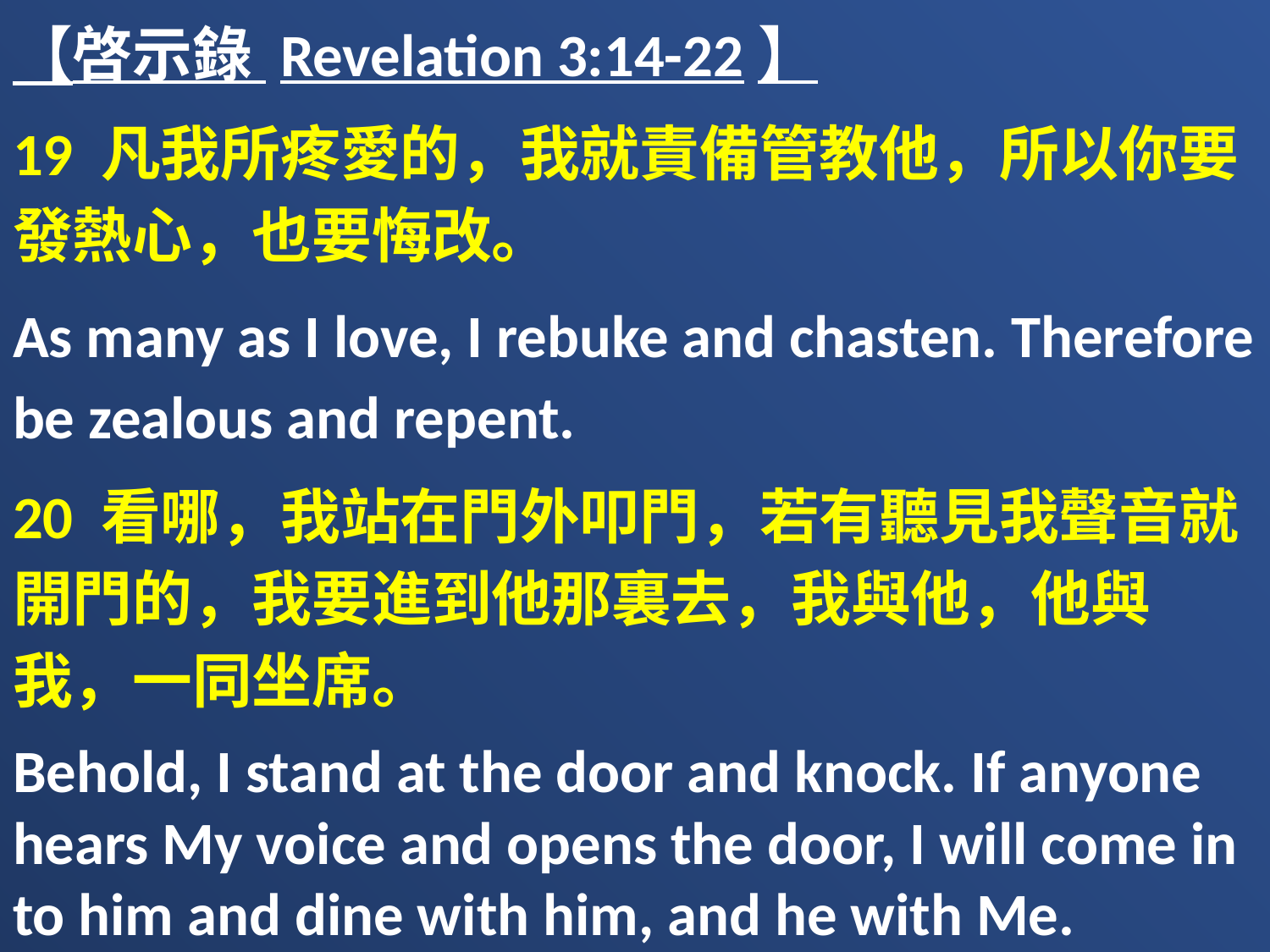

【啓示錄 Revelation 3:14-22】
19 凡我所疼愛的，我就責備管教他，所以你要發熱心，也要悔改。
As many as I love, I rebuke and chasten. Therefore be zealous and repent.
20 看哪，我站在門外叩門，若有聽見我聲音就開門的，我要進到他那裏去，我與他，他與我，一同坐席。
Behold, I stand at the door and knock. If anyone hears My voice and opens the door, I will come in to him and dine with him, and he with Me.